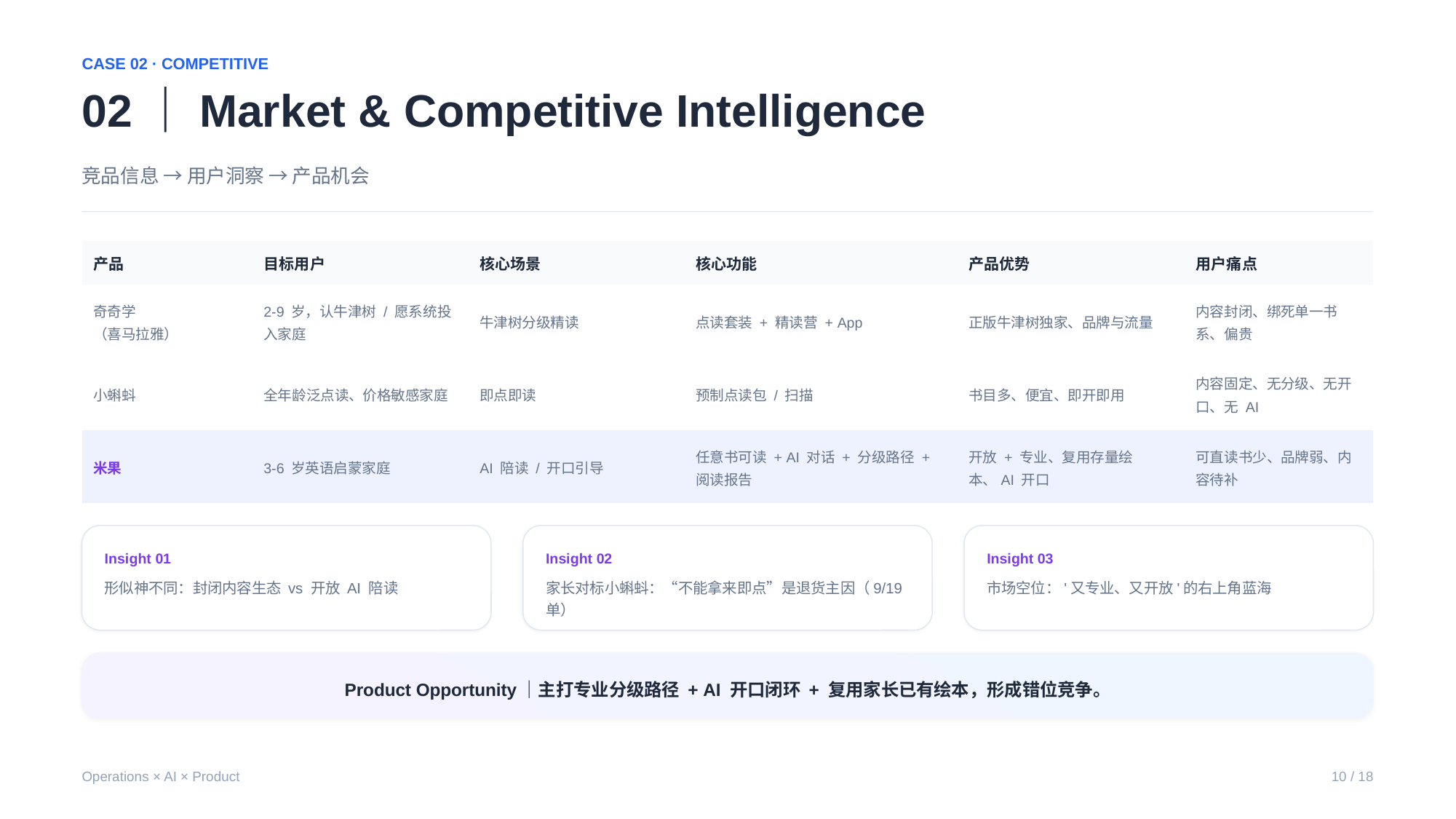

CASE 02 · COMPETITIVE
02｜Market & Competitive Intelligence
竞品信息 → 用户洞察 → 产品机会

| 产品 | 目标用户 | 核心场景 | 核心功能 | 产品优势 | 用户痛点 |
| --- | --- | --- | --- | --- | --- |
| 奇奇学 （喜马拉雅） | 2-9 岁，认牛津树 / 愿系统投入家庭 | 牛津树分级精读 | 点读套装 + 精读营 + App | 正版牛津树独家、品牌与流量 | 内容封闭、绑死单一书系、偏贵 |
| 小蝌蚪 | 全年龄泛点读、价格敏感家庭 | 即点即读 | 预制点读包 / 扫描 | 书目多、便宜、即开即用 | 内容固定、无分级、无开口、无 AI |
| 米果 | 3-6 岁英语启蒙家庭 | AI 陪读 / 开口引导 | 任意书可读 + AI 对话 + 分级路径 + 阅读报告 | 开放 + 专业、复用存量绘本、AI 开口 | 可直读书少、品牌弱、内容待补 |

Insight 01
Insight 02
Insight 03
形似神不同：封闭内容生态 vs 开放 AI 陪读
家长对标小蝌蚪：“不能拿来即点”是退货主因（9/19 单）
市场空位：'又专业、又开放'的右上角蓝海

Product Opportunity｜主打专业分级路径 + AI 开口闭环 + 复用家长已有绘本，形成错位竞争。
Operations × AI × Product
10 / 18